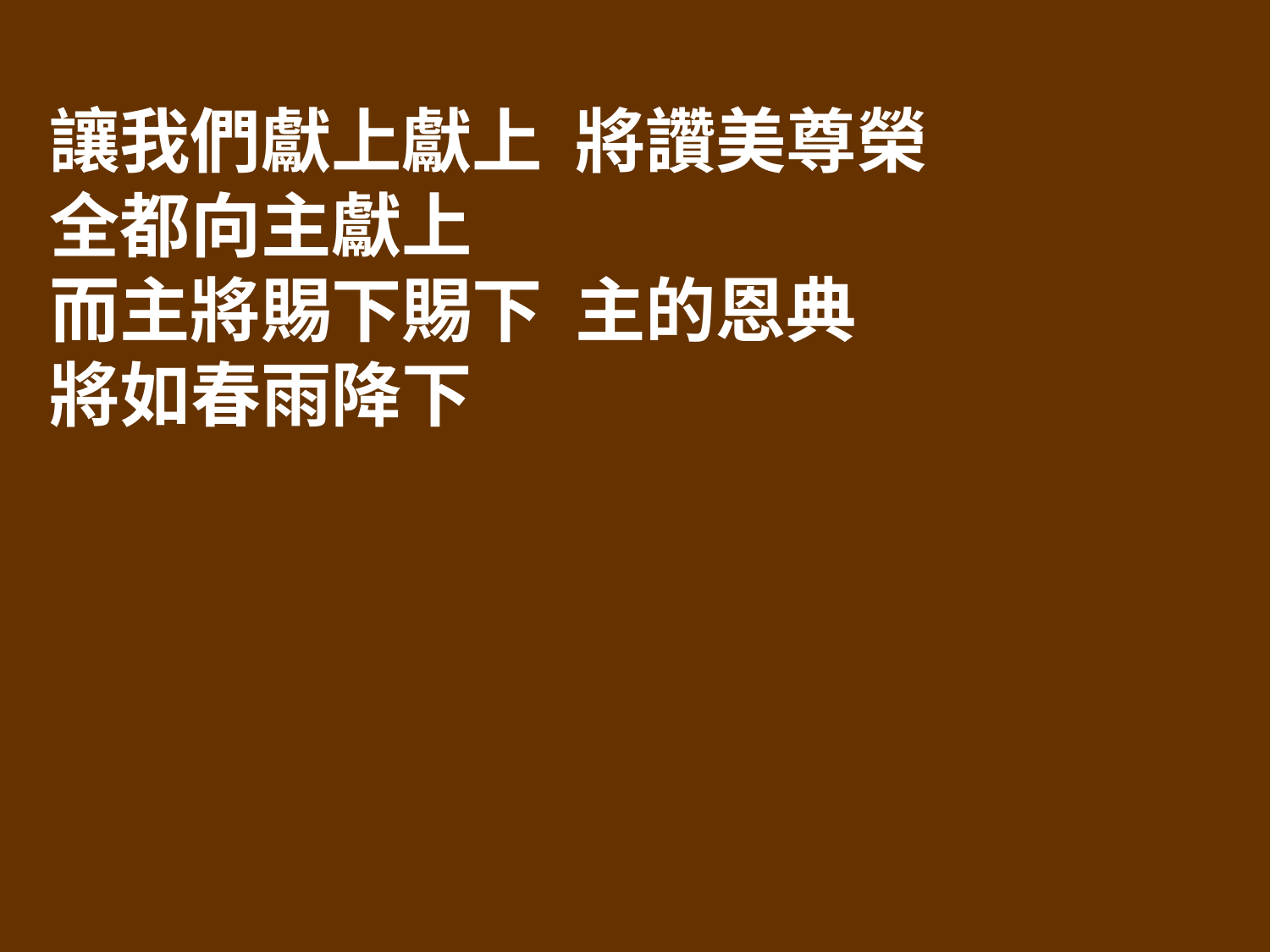

讓我們獻上獻上  將讚美尊榮
全都向主獻上
而主將賜下賜下  主的恩典
將如春雨降下